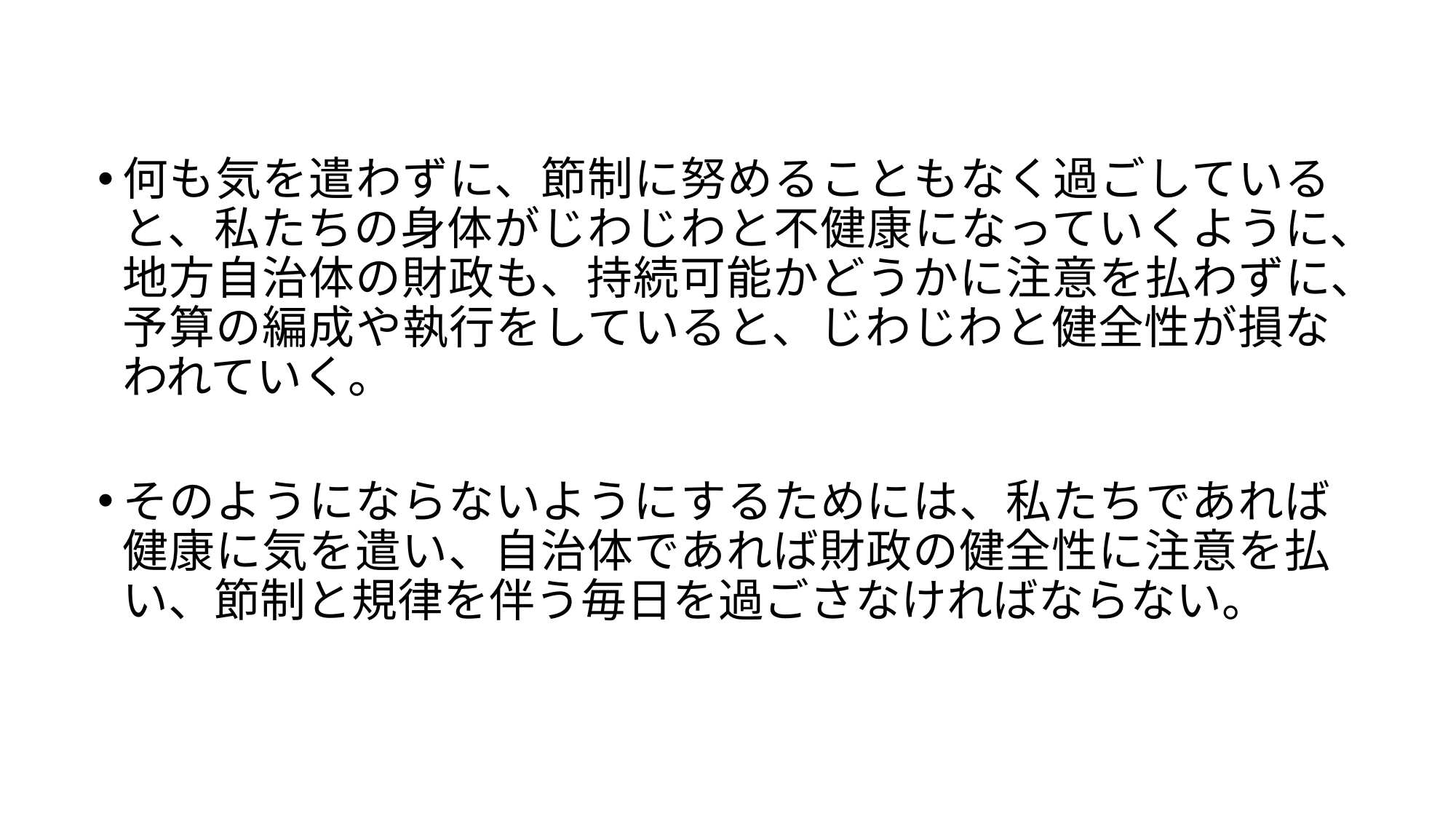

何も気を遣わずに、節制に努めることもなく過ごしていると、私たちの身体がじわじわと不健康になっていくように、地方自治体の財政も、持続可能かどうかに注意を払わずに、予算の編成や執行をしていると、じわじわと健全性が損なわれていく。

そのようにならないようにするためには、私たちであれば健康に気を遣い、自治体であれば財政の健全性に注意を払い、節制と規律を伴う毎日を過ごさなければならない。